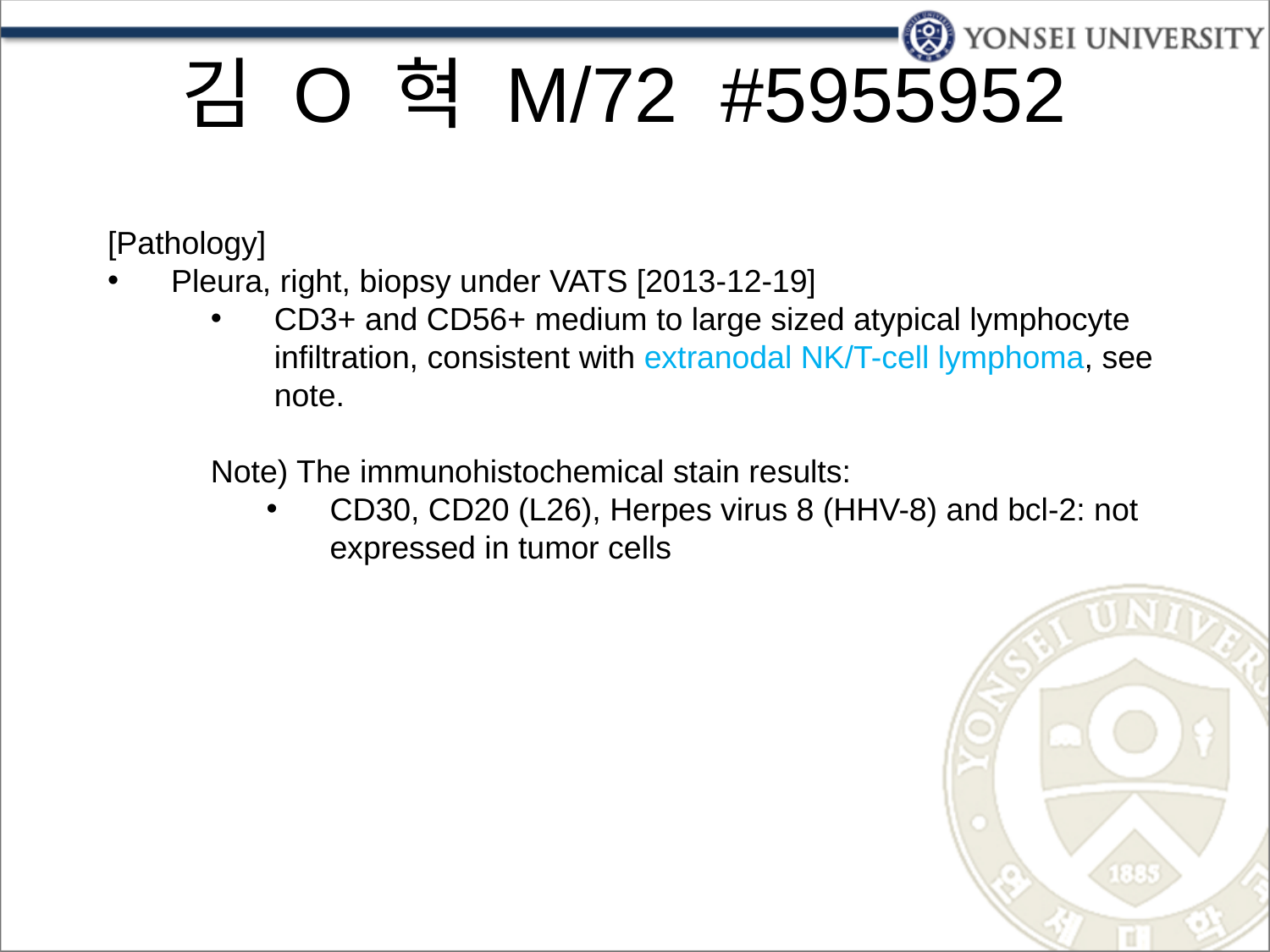

김 O 혁 M/72  #5955952
[Pathology]
Pleura, right, biopsy under VATS [2013-12-19]
CD3+ and CD56+ medium to large sized atypical lymphocyte infiltration, consistent with extranodal NK/T-cell lymphoma, see note.

Note) The immunohistochemical stain results:
CD30, CD20 (L26), Herpes virus 8 (HHV-8) and bcl-2: not expressed in tumor cells